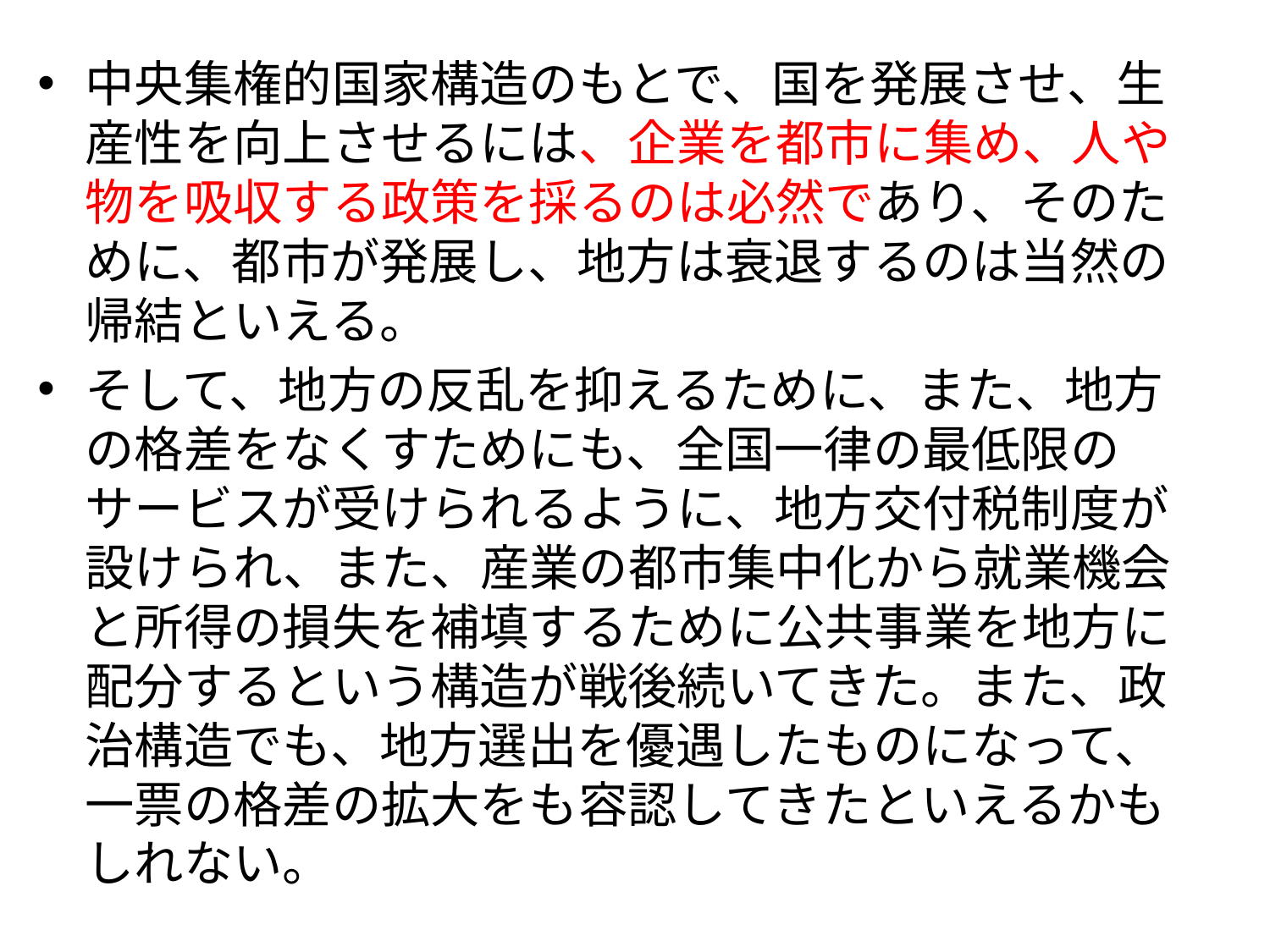

中央集権的国家構造のもとで、国を発展させ、生産性を向上させるには、企業を都市に集め、人や物を吸収する政策を採るのは必然であり、そのために、都市が発展し、地方は衰退するのは当然の帰結といえる。
そして、地方の反乱を抑えるために、また、地方の格差をなくすためにも、全国一律の最低限のサービスが受けられるように、地方交付税制度が設けられ、また、産業の都市集中化から就業機会と所得の損失を補填するために公共事業を地方に配分するという構造が戦後続いてきた。また、政治構造でも、地方選出を優遇したものになって、一票の格差の拡大をも容認してきたといえるかもしれない。